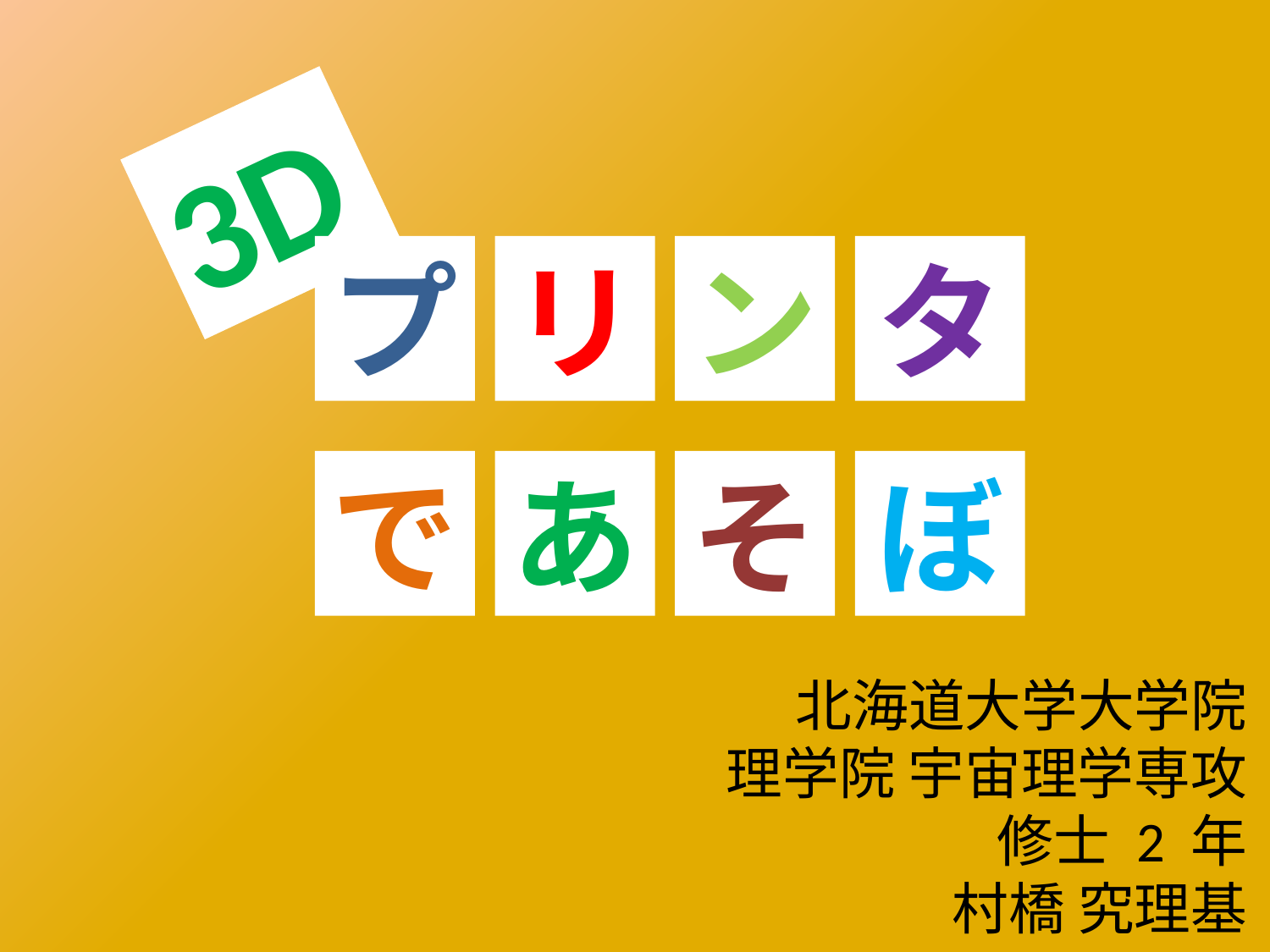

3D
プ
リ
ン
タ
で
あ
そ
ぼ
北海道大学大学院
理学院 宇宙理学専攻
修士 2 年
村橋 究理基